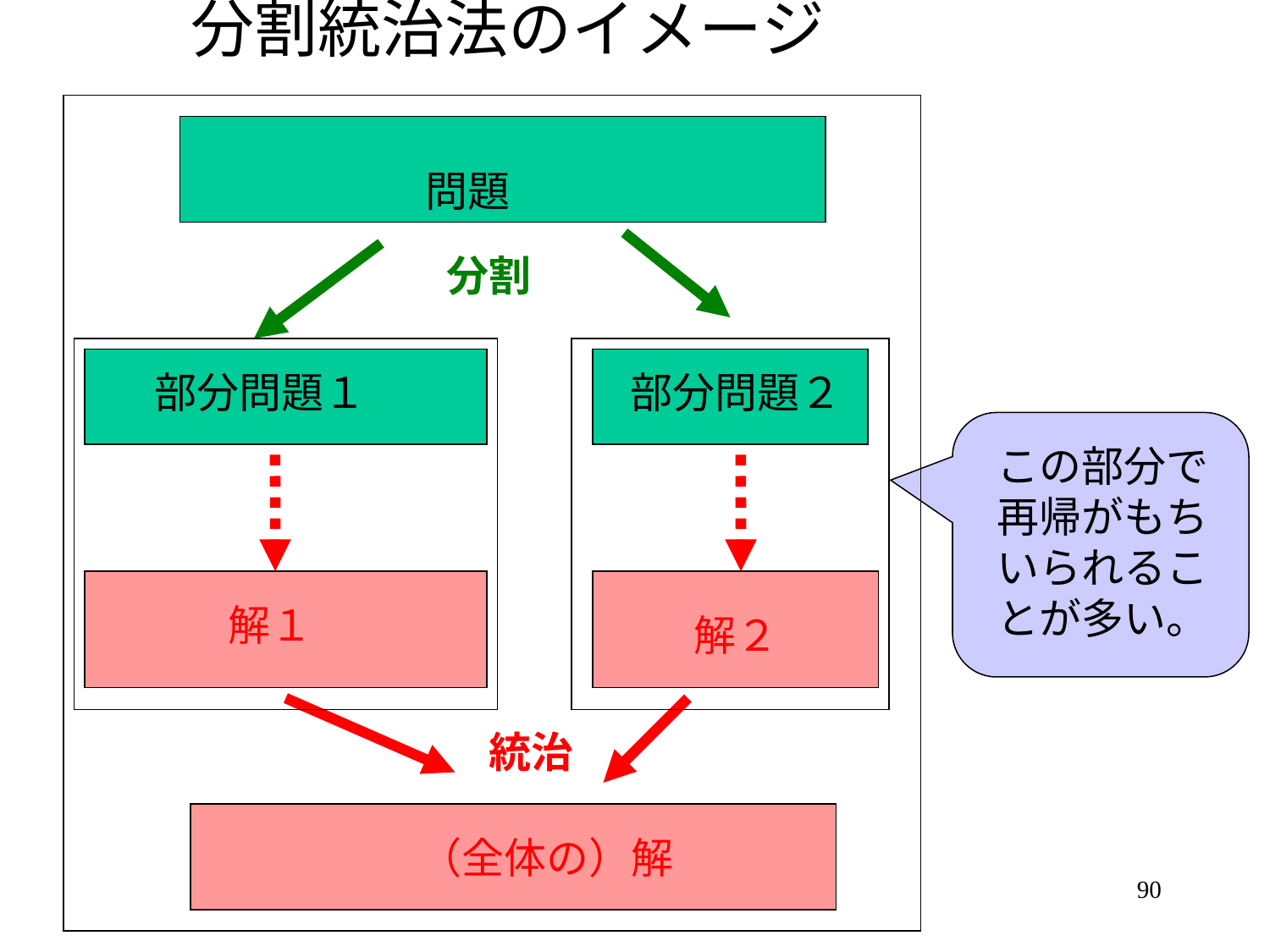

# 分割統治法のイメージ

問題

分割

部分問題１
部分問題２

この部分で再帰がもちいられることが多い。

解１
解２

統治

（全体の）解
90